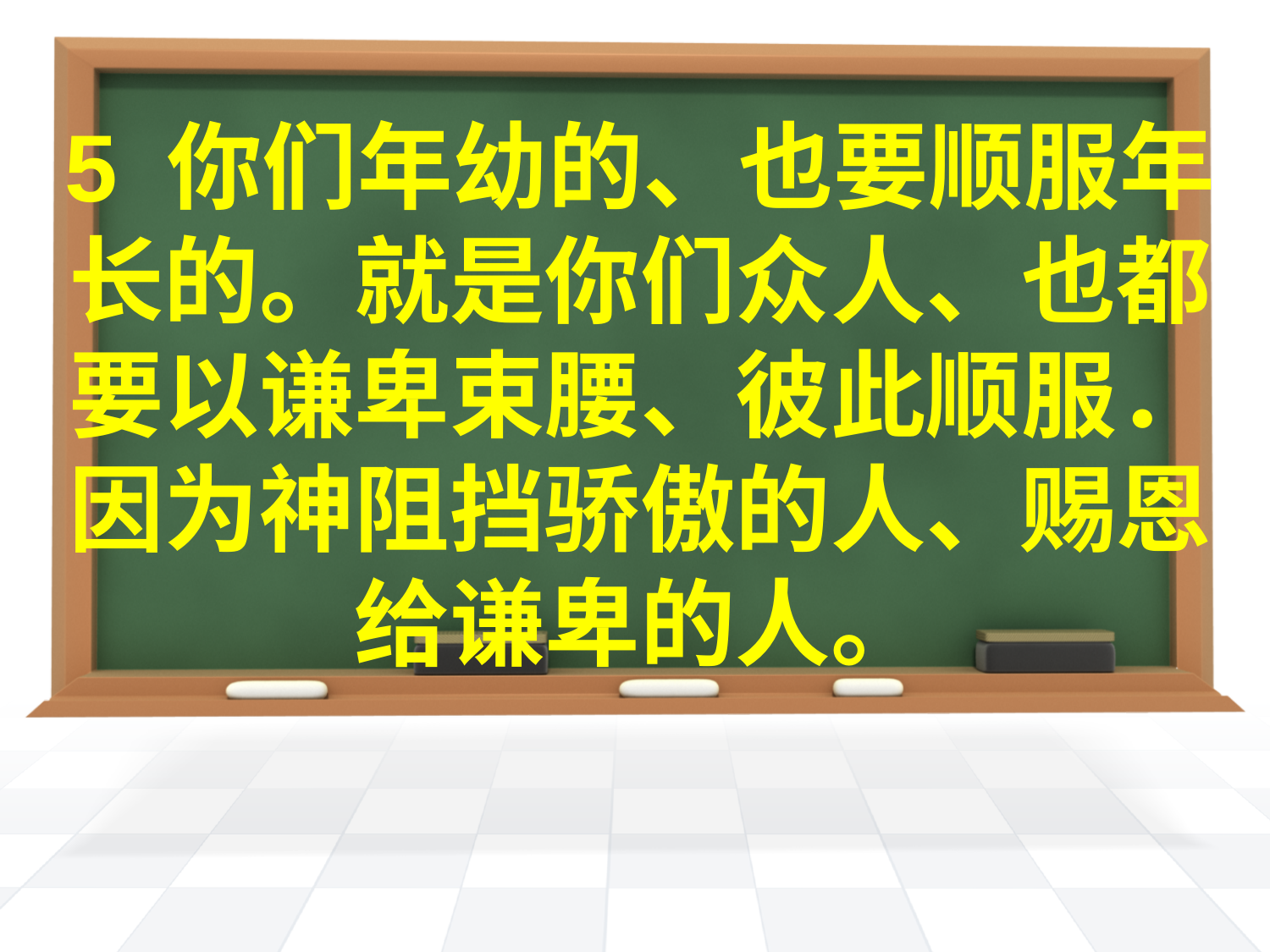

5 你们年幼的、也要顺服年长的。就是你们众人、也都要以谦卑束腰、彼此顺服．因为神阻挡骄傲的人、赐恩给谦卑的人。